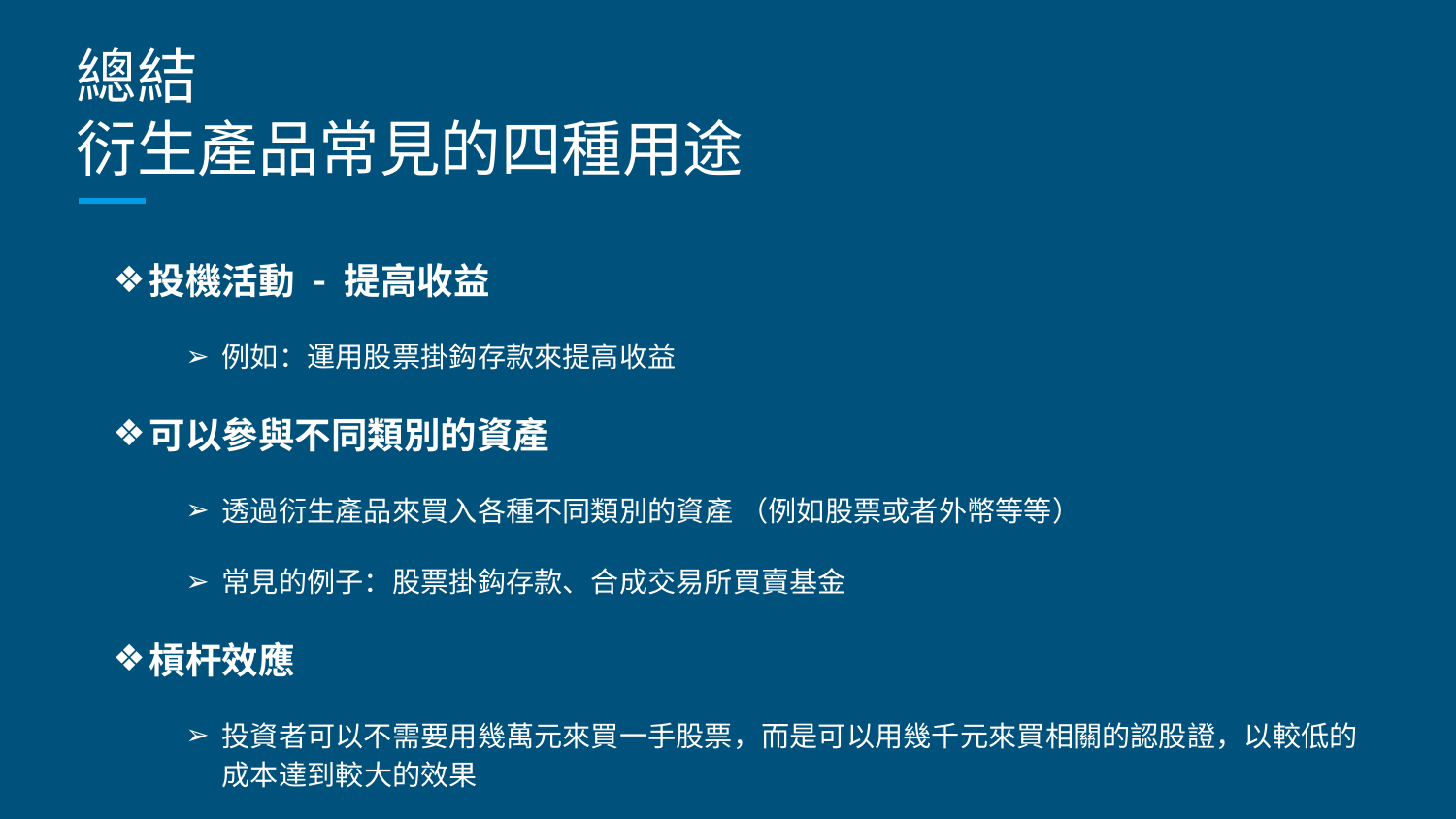

# 總結
衍生產品常見的四種用途
投機活動 - 提高收益
例如：運用股票掛鈎存款來提高收益
可以參與不同類別的資產
透過衍生產品來買入各種不同類別的資產 （例如股票或者外幣等等）
常見的例子：股票掛鈎存款、合成交易所買賣基金
槓杆效應
投資者可以不需要用幾萬元來買一手股票，而是可以用幾千元來買相關的認股證，以較低的成本達到較大的效果
可以看升、亦可以看跌從而做風險對沖
例如：可以在市場上買入一種看升市的認購證，或者可以買入一種看跌市的認沽證
例如：看跌市的認沽證，可以幫助我i們對沖一些市場向下跌的風險